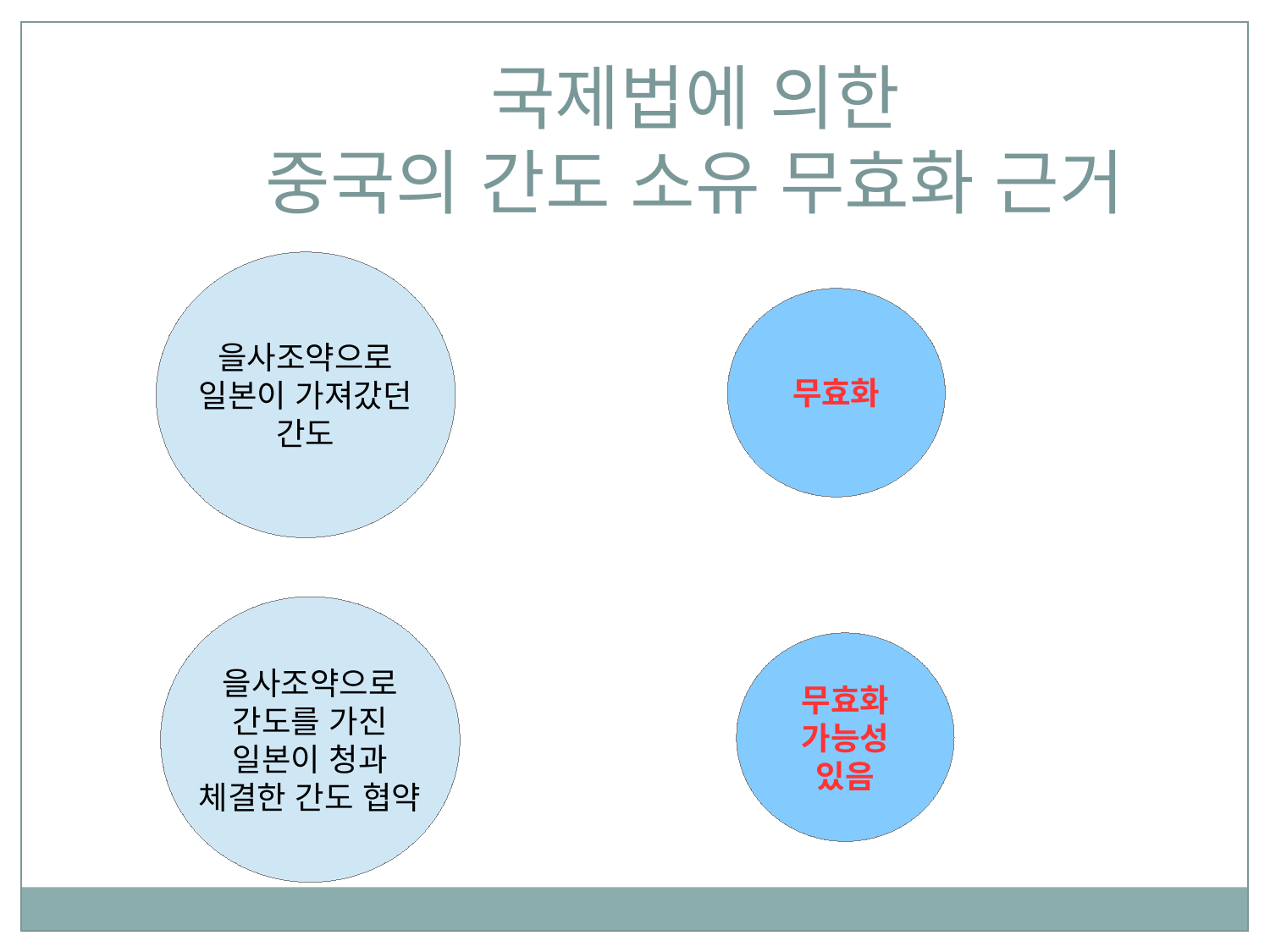

국제법에 의한
중국의 간도 소유 무효화 근거
을사조약으로
일본이 가져갔던
간도
무효화
을사조약으로
간도를 가진
일본이 청과
체결한 간도 협약
무효화
가능성
있음